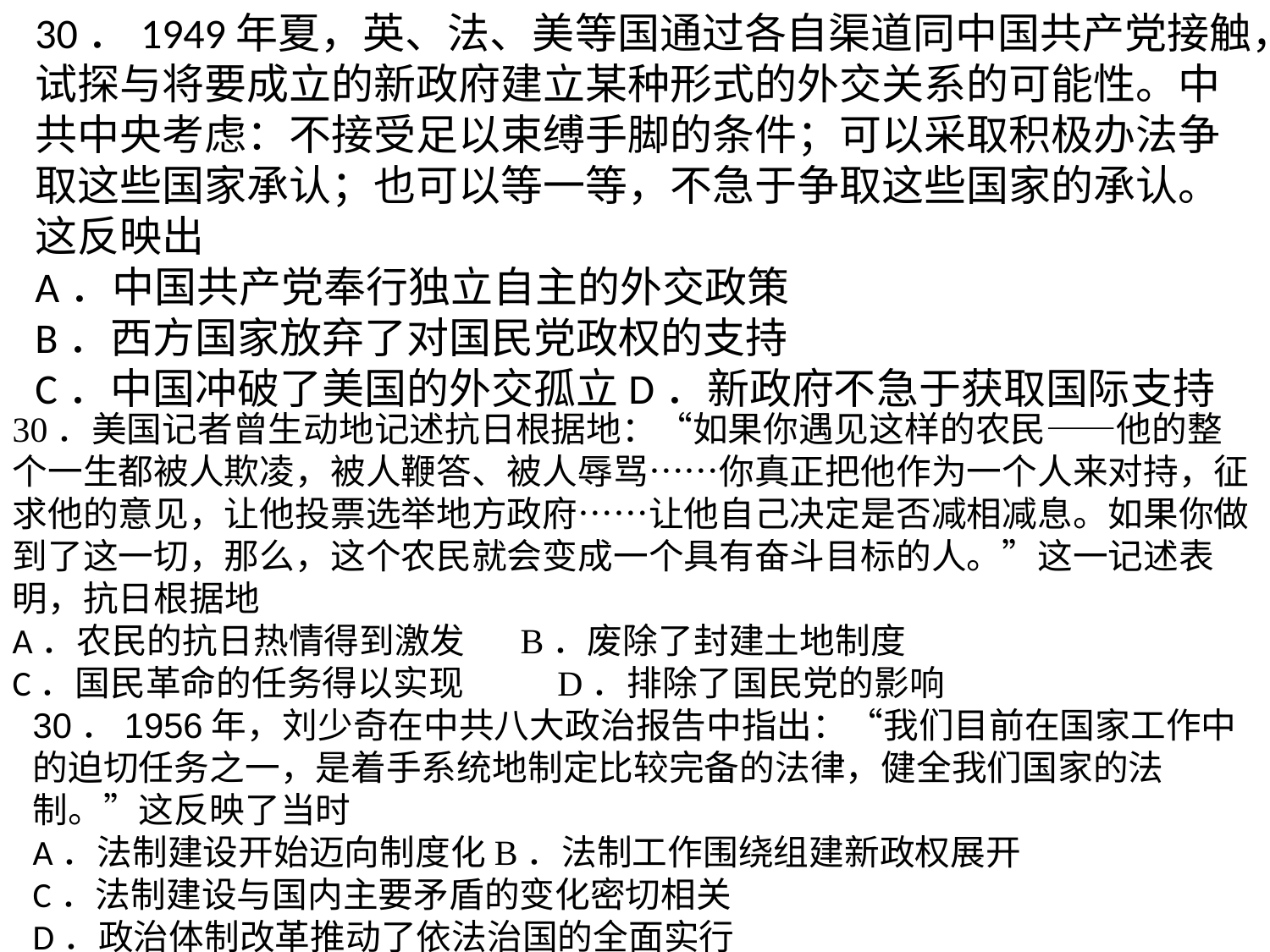

30．1949年夏，英、法、美等国通过各自渠道同中国共产党接触，试探与将要成立的新政府建立某种形式的外交关系的可能性。中共中央考虑：不接受足以束缚手脚的条件；可以采取积极办法争取这些国家承认；也可以等一等，不急于争取这些国家的承认。这反映出
A．中国共产党奉行独立自主的外交政策B．西方国家放弃了对国民党政权的支持C．中国冲破了美国的外交孤立D．新政府不急于获取国际支持
30．美国记者曾生动地记述抗日根据地：“如果你遇见这样的农民——他的整个一生都被人欺凌，被人鞭答、被人辱骂……你真正把他作为一个人来对持，征求他的意见，让他投票选举地方政府……让他自己决定是否减相减息。如果你做到了这一切，那么，这个农民就会变成一个具有奋斗目标的人。”这一记述表明，抗日根据地A．农民的抗日热情得到激发	B．废除了封建土地制度C．国民革命的任务得以实现	D．排除了国民党的影响
30．1956年，刘少奇在中共八大政治报告中指出：“我们目前在国家工作中的迫切任务之一，是着手系统地制定比较完备的法律，健全我们国家的法制。”这反映了当时A．法制建设开始迈向制度化B．法制工作围绕组建新政权展开C．法制建设与国内主要矛盾的变化密切相关D．政治体制改革推动了依法治国的全面实行